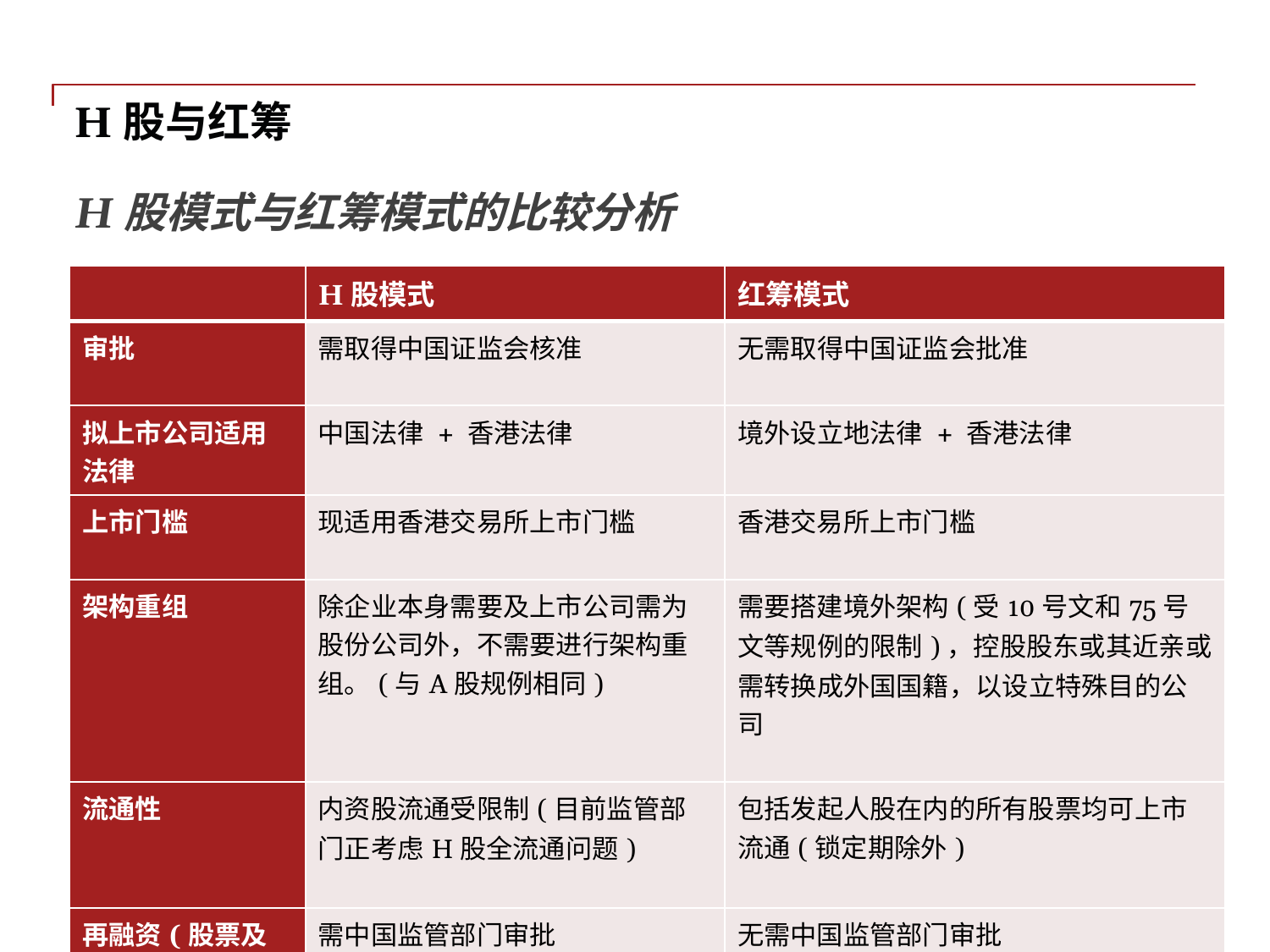

# H股与红筹
H股模式与红筹模式的比较分析
|  | H股模式 | 红筹模式 |
| --- | --- | --- |
| 审批 | 需取得中国证监会核准 | 无需取得中国证监会批准 |
| 拟上市公司适用法律 | 中国法律 + 香港法律 | 境外设立地法律 + 香港法律 |
| 上市门槛 | 现适用香港交易所上市门槛 | 香港交易所上市门槛 |
| 架构重组 | 除企业本身需要及上市公司需为股份公司外，不需要进行架构重组。(与A股规例相同) | 需要搭建境外架构(受10号文和75号文等规例的限制)，控股股东或其近亲或需转换成外国国籍，以设立特殊目的公司 |
| 流通性 | 内资股流通受限制(目前监管部门正考虑H股全流通问题) | 包括发起人股在内的所有股票均可上市流通(锁定期除外) |
| 再融资(股票及债券) | 需中国监管部门审批 | 无需中国监管部门审批 |
28